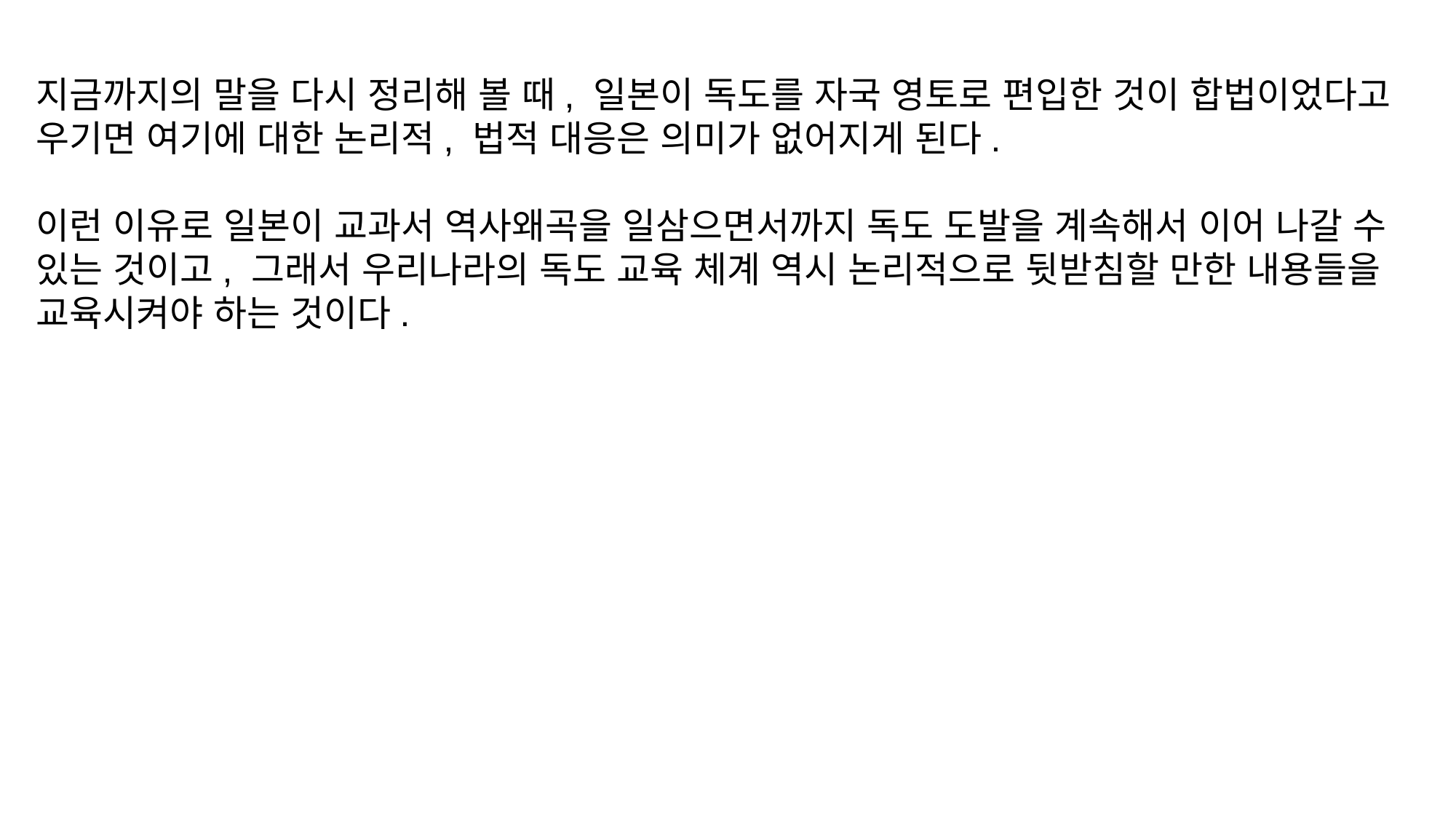

지금까지의 말을 다시 정리해 볼 때, 일본이 독도를 자국 영토로 편입한 것이 합법이었다고 우기면 여기에 대한 논리적, 법적 대응은 의미가 없어지게 된다.

이런 이유로 일본이 교과서 역사왜곡을 일삼으면서까지 독도 도발을 계속해서 이어 나갈 수 있는 것이고, 그래서 우리나라의 독도 교육 체계 역시 논리적으로 뒷받침할 만한 내용들을 교육시켜야 하는 것이다.